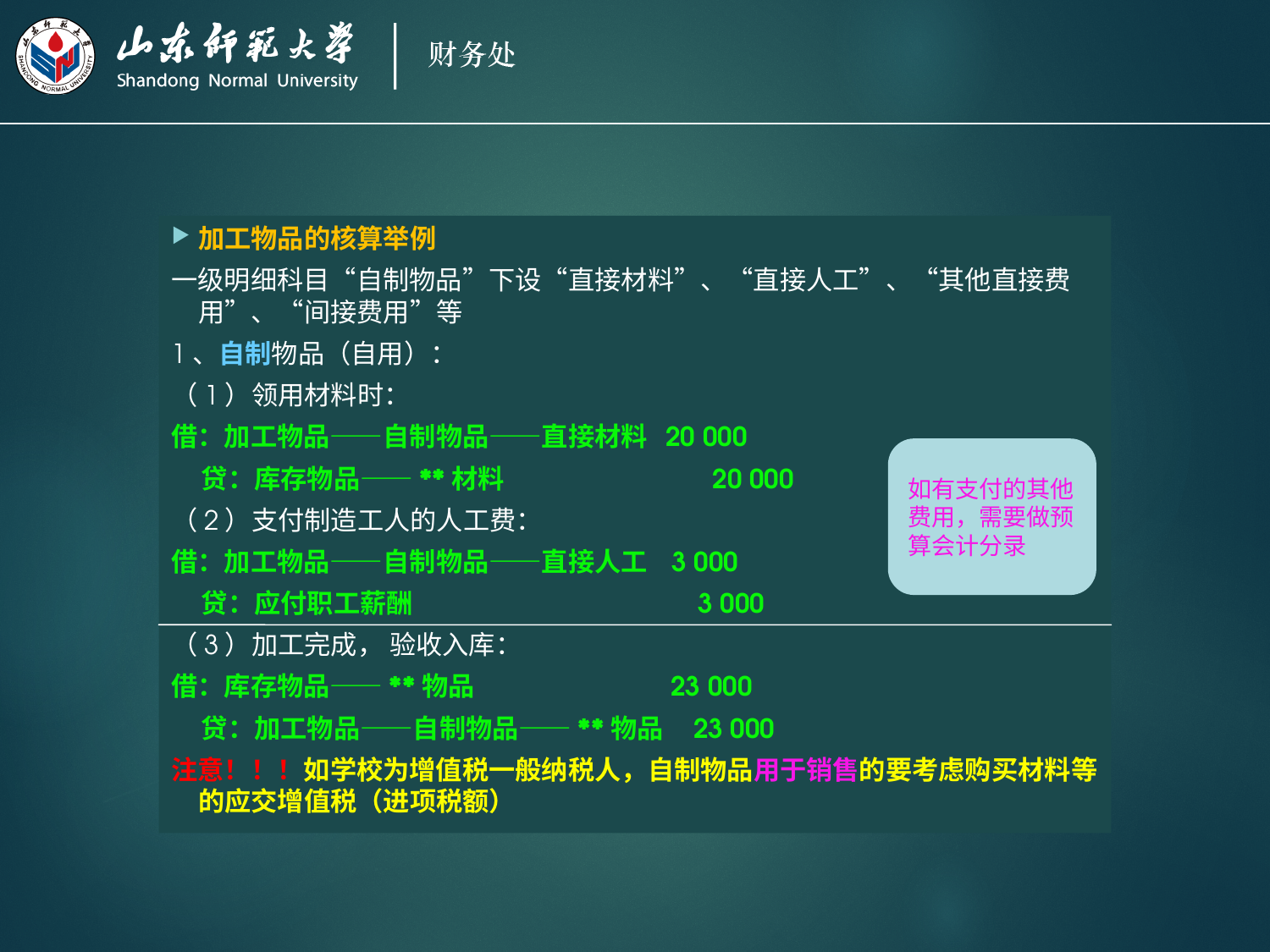

加工物品的核算举例
一级明细科目“自制物品”下设“直接材料”、“直接人工”、“其他直接费用”、“间接费用”等
1、自制物品（自用）：
（1）领用材料时：
借：加工物品——自制物品——直接材料  20 000
    贷：库存物品——**材料                                  20 000
（2）支付制造工人的人工费：
借：加工物品——自制物品——直接人工   3 000
    贷：应付职工薪酬                                               3 000
（3）加工完成， 验收入库：
借：库存物品——**物品                                23 000
    贷：加工物品——自制物品——**物品    23 000
注意！！！如学校为增值税一般纳税人，自制物品用于销售的要考虑购买材料等的应交增值税（进项税额）

如有支付的其他费用，需要做预算会计分录